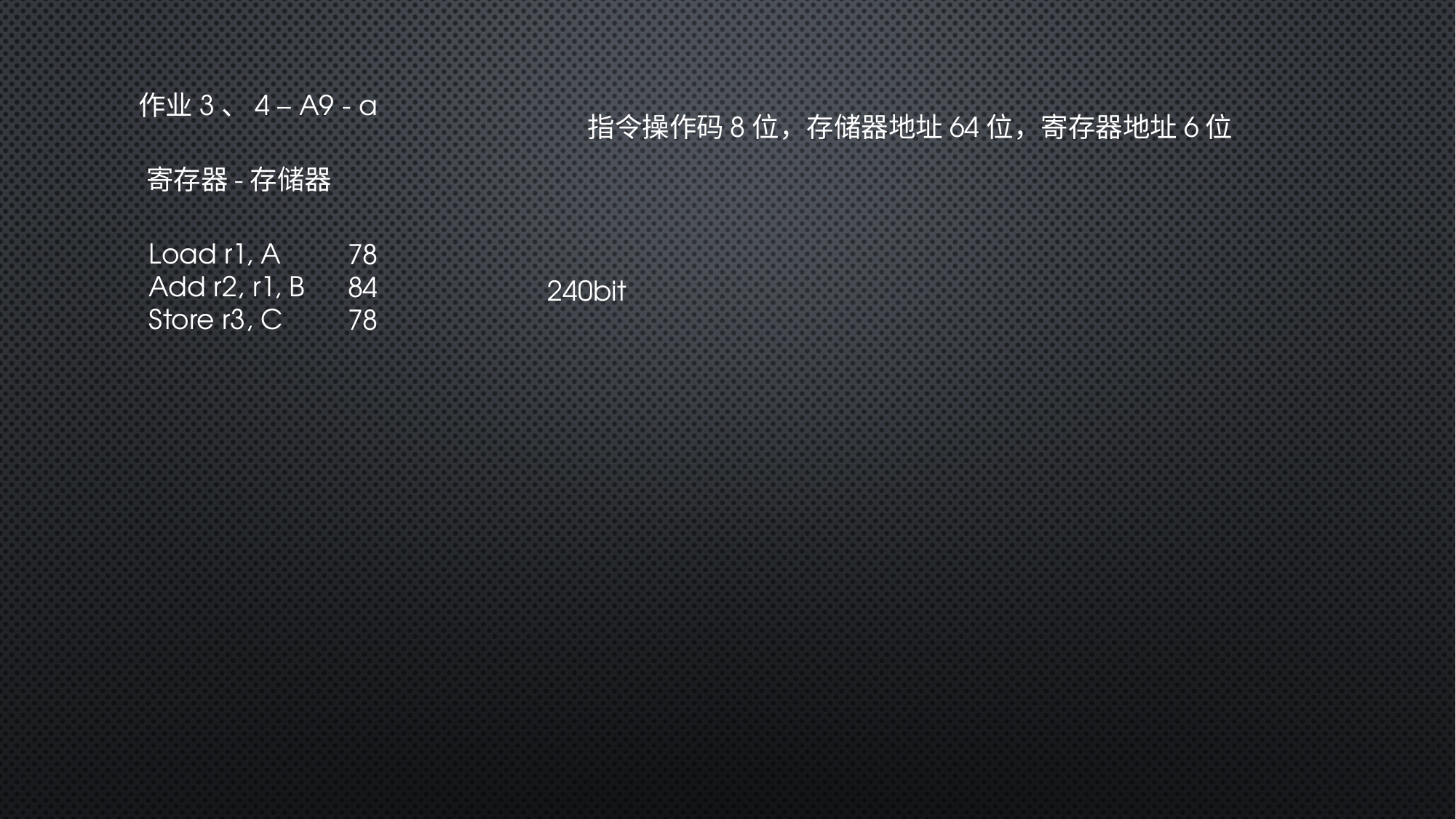

作业3、4 – A9 - a
指令操作码8位，存储器地址64位，寄存器地址6位
寄存器-存储器
Load r1, A
Add r2, r1, B
Store r3, C
78
84
78
240bit